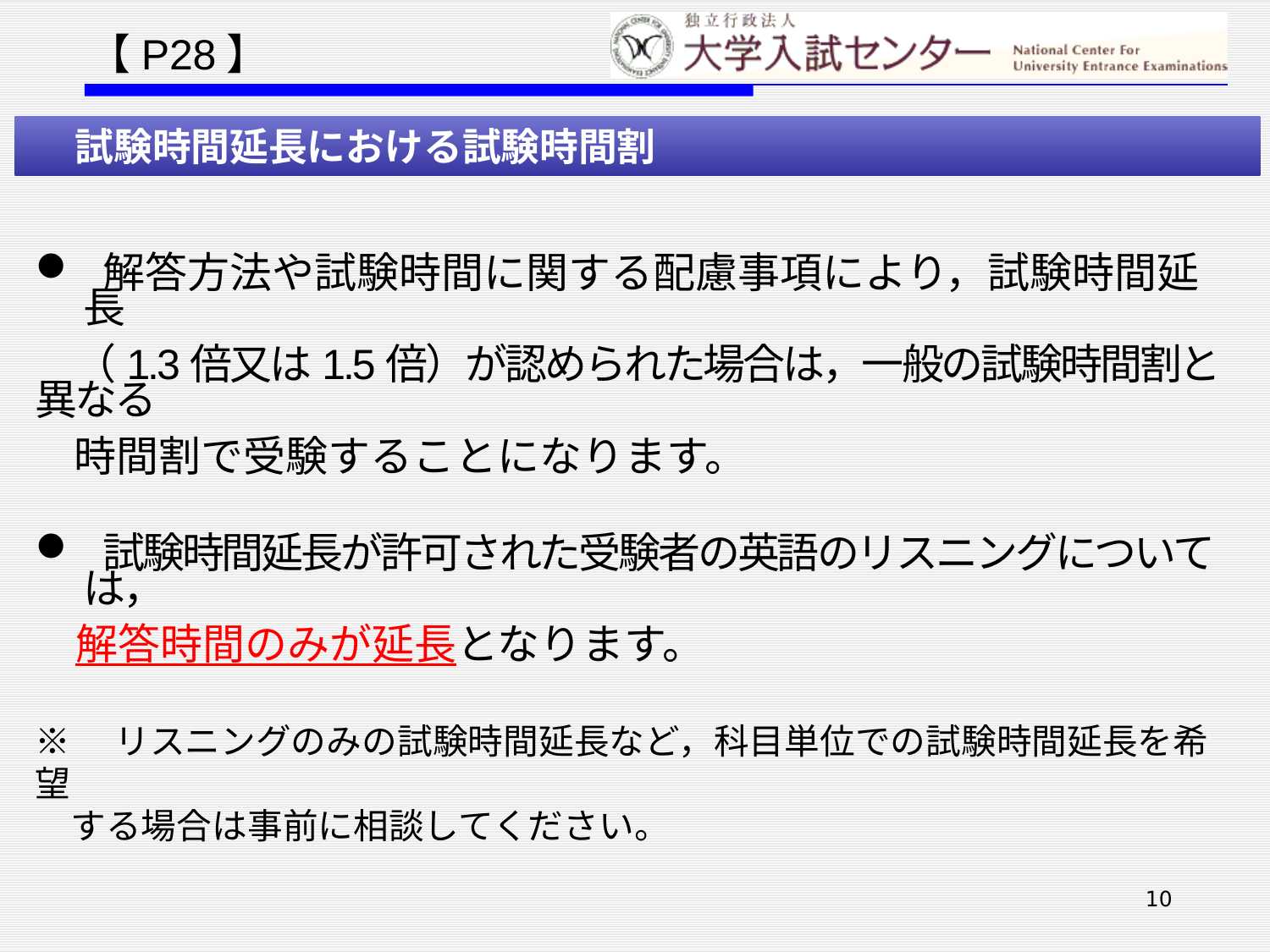

【P28】
　 試験時間延長における試験時間割
 解答方法や試験時間に関する配慮事項により，試験時間延長
   （1.3倍又は1.5倍）が認められた場合は，一般の試験時間割と異なる
   時間割で受験することになります。

 試験時間延長が許可された受験者の英語のリスニングについては，
    解答時間のみが延長となります。

※　リスニングのみの試験時間延長など，科目単位での試験時間延長を希望
　する場合は事前に相談してください。
10